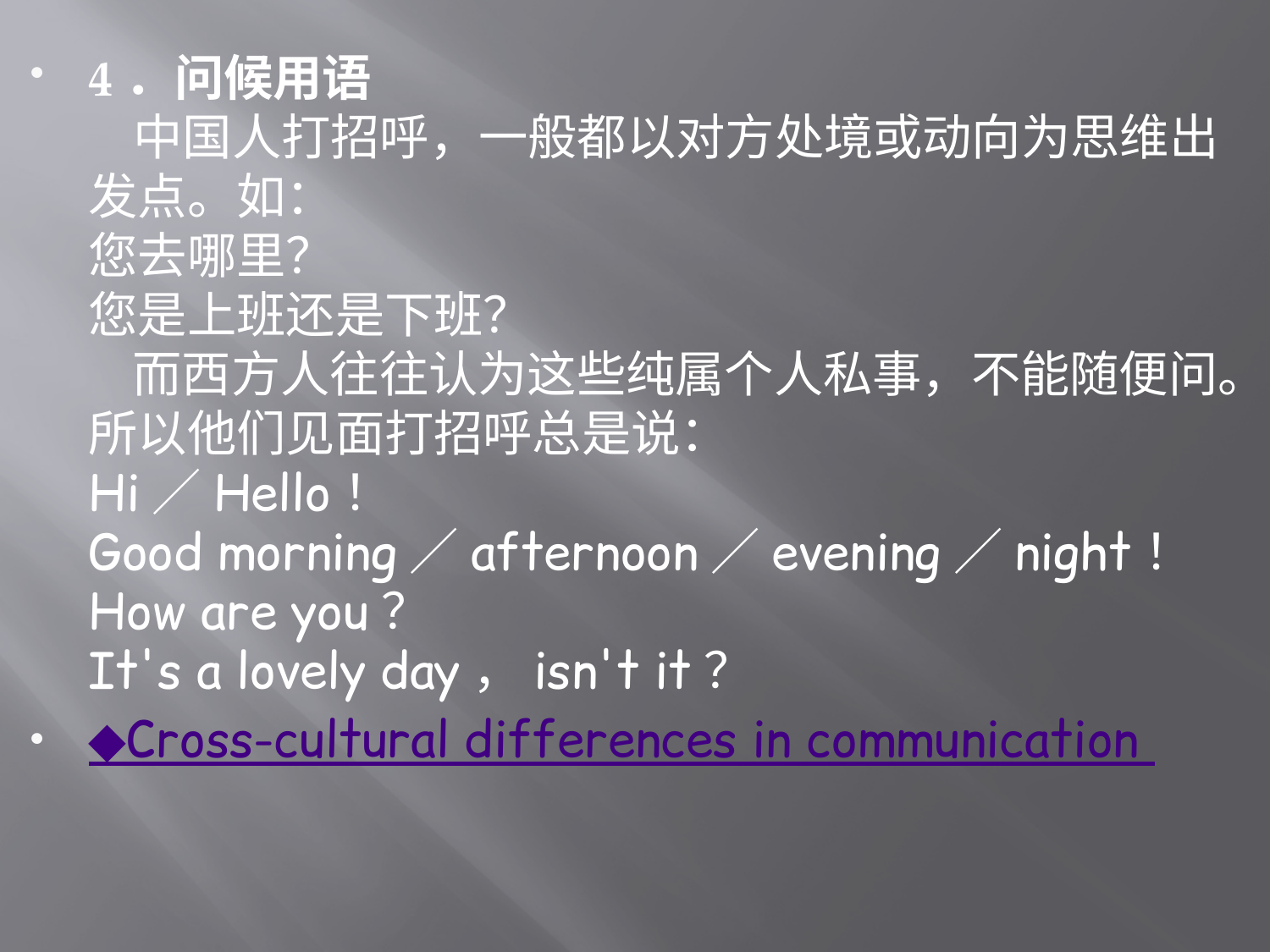

# 4．问候用语 中国人打招呼，一般都以对方处境或动向为思维出发点。如： 您去哪里？ 您是上班还是下班？ 而西方人往往认为这些纯属个人私事，不能随便问。所以他们见面打招呼总是说： Hi／Hello！ Good morning／afternoon／evening／night！ How are you？ It's a lovely day，isn't it？
◆Cross-cultural differences in communication